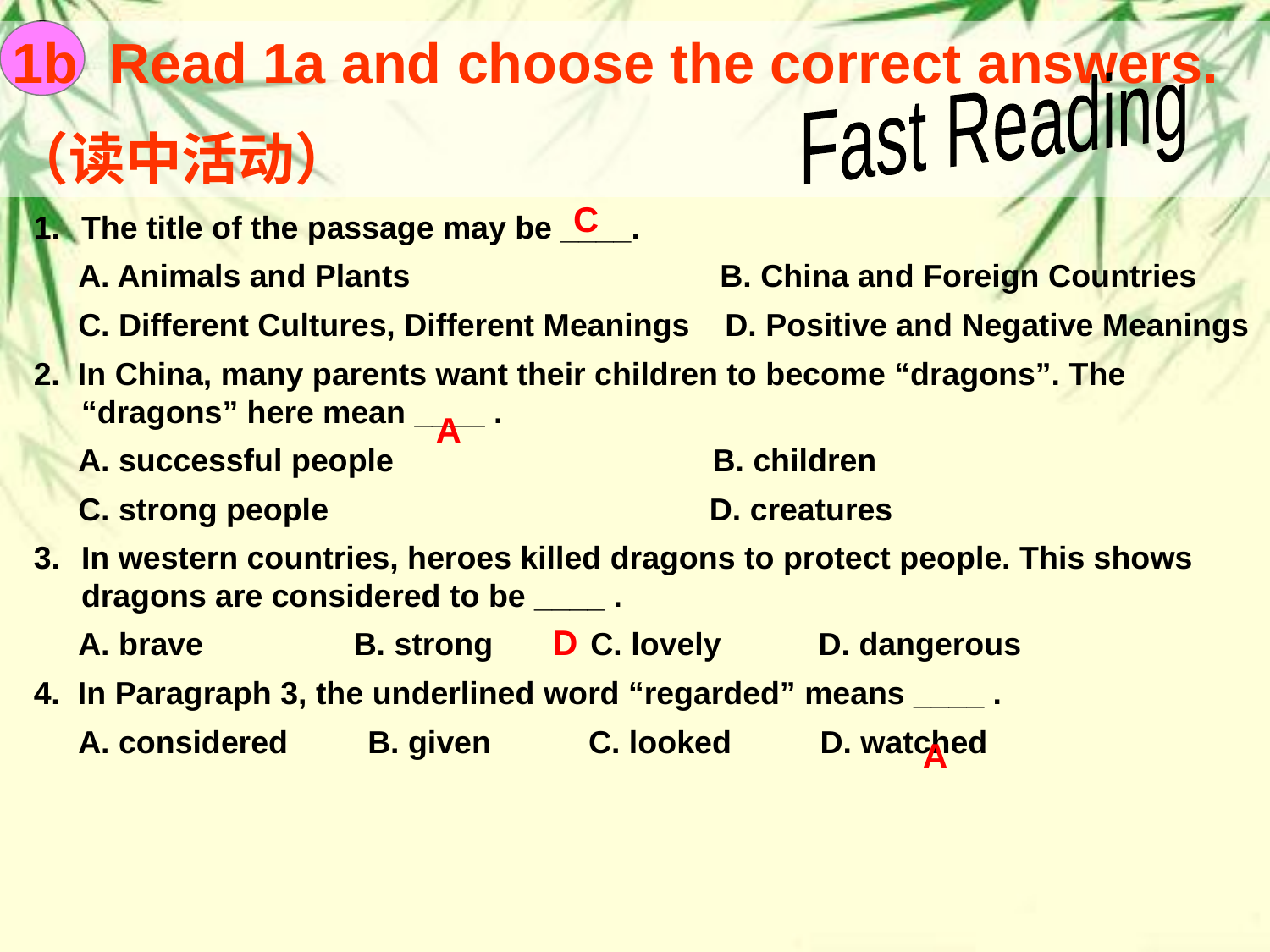

1b  Read 1a and choose the correct answers.
（读中活动）
Fast Reading
C
The title of the passage may be ____.
     A. Animals and Plants                                   B. China and Foreign Countries
     C. Different Cultures, Different Meanings    D. Positive and Negative Meanings
2.  In China, many parents want their children to become “dragons”. The “dragons” here mean ____ .
     A. successful people                                    B. children
     C. strong people                                           D. creatures
In western countries, heroes killed dragons to protect people. This shows dragons are considered to be ____ .
     A. brave                 B. strong           C. lovely           D. dangerous
4.  In Paragraph 3, the underlined word “regarded” means ____ .
     A. considered         B. given           C. looked          D. watched
A
D
A